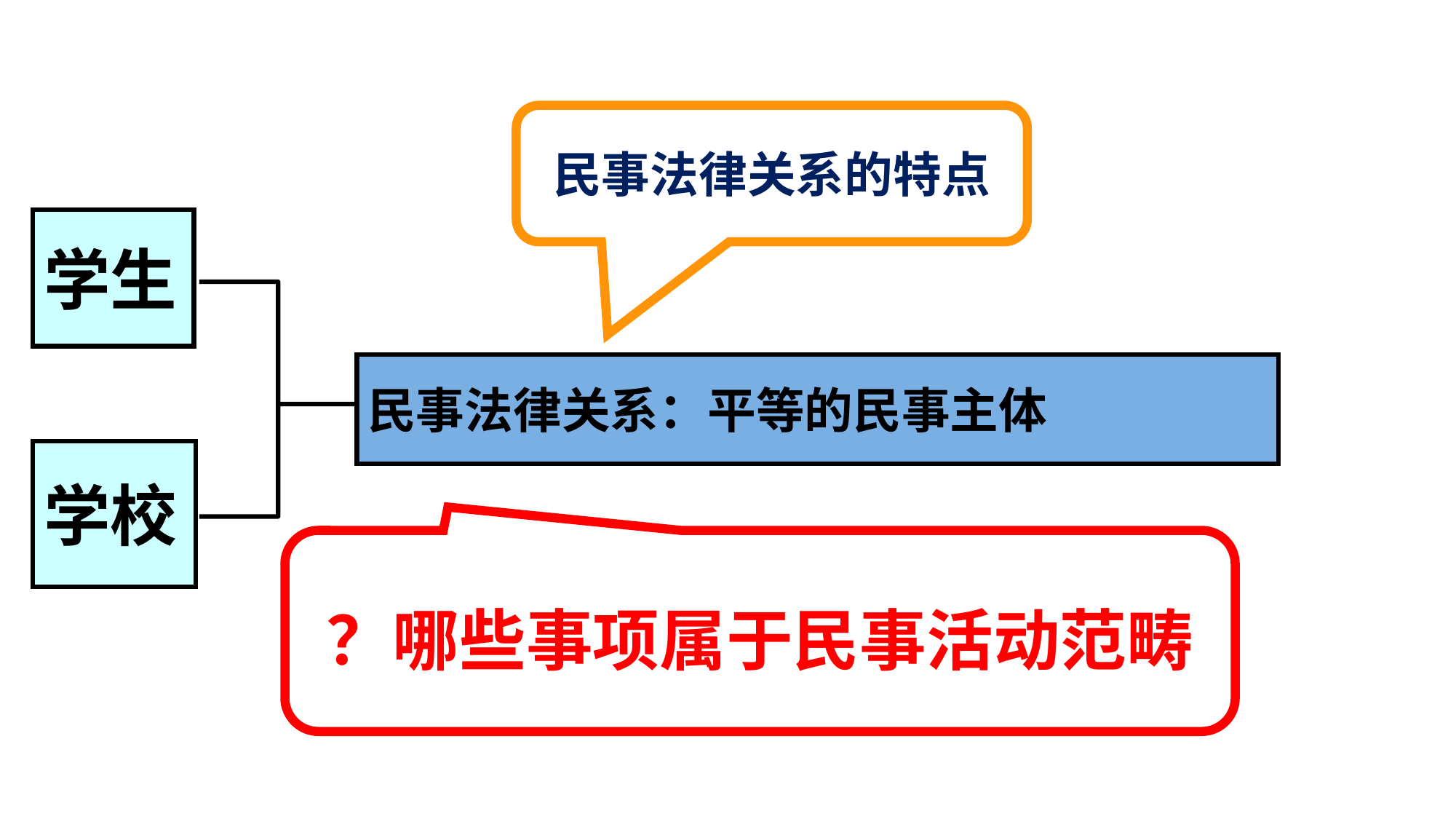

#
民事法律关系的特点
学生

民事法律关系：平等的民事主体
学校

？哪些事项属于民事活动范畴